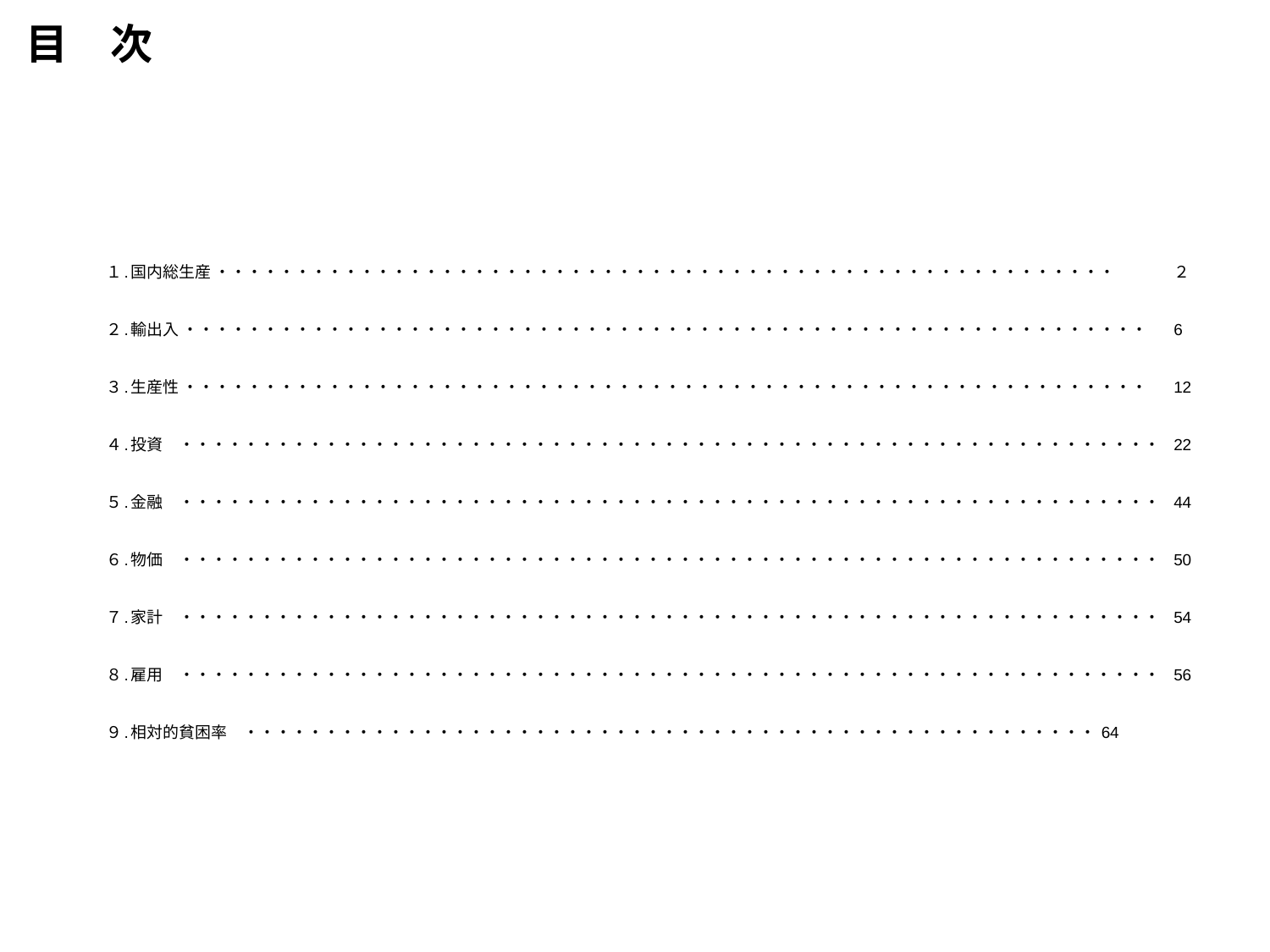

# 目　次
１.国内総生産 ・・・・・・・・・・・・・・・・・・・・・・・・・・・・・・・・・・・・・・・・・・・・・・・・・・・・・・・・		２

２.輸出入 ・・・・・・・・・・・・・・・・・・・・・・・・・・・・・・・・・・・・・・・・・・・・・・・・・・・・・・・・・・・・		6

３.生産性 ・・・・・・・・・・・・・・・・・・・・・・・・・・・・・・・・・・・・・・・・・・・・・・・・・・・・・・・・・・・・		12

４.投資　・・・・・・・・・・・・・・・・・・・・・・・・・・・・・・・・・・・・・・・・・・・・・・・・・・・・・・・・・・・・・		22

５.金融　・・・・・・・・・・・・・・・・・・・・・・・・・・・・・・・・・・・・・・・・・・・・・・・・・・・・・・・・・・・・・		44

６.物価　・・・・・・・・・・・・・・・・・・・・・・・・・・・・・・・・・・・・・・・・・・・・・・・・・・・・・・・・・・・・・		50

７.家計　・・・・・・・・・・・・・・・・・・・・・・・・・・・・・・・・・・・・・・・・・・・・・・・・・・・・・・・・・・・・・		54

８.雇用　・・・・・・・・・・・・・・・・・・・・・・・・・・・・・・・・・・・・・・・・・・・・・・・・・・・・・・・・・・・・・		56

９.相対的貧困率　・・・・・・・・・・・・・・・・・・・・・・・・・・・・・・・・・・・・・・・・・・・・・・・・・・・・・		64
2